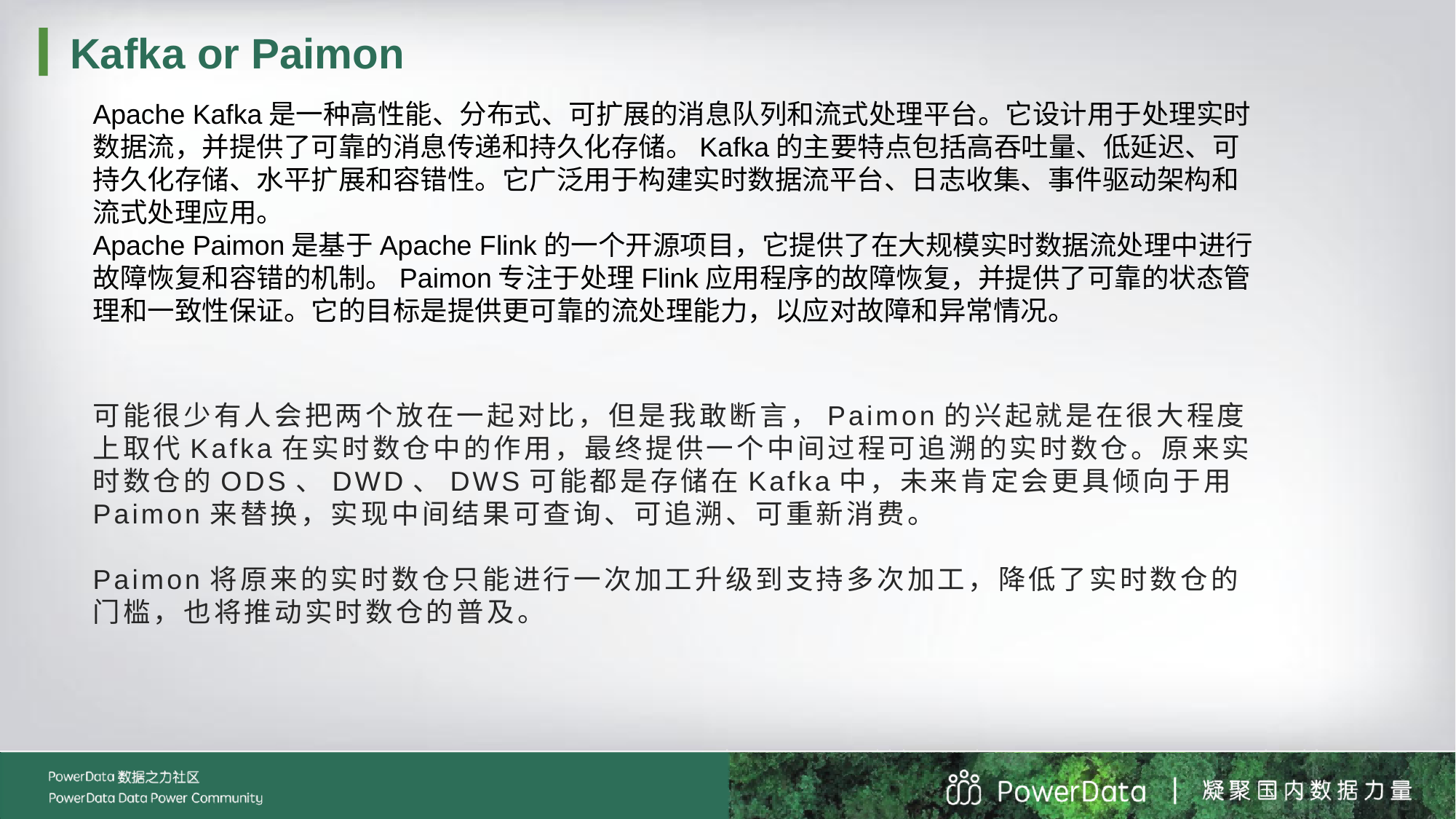

Kafka or Paimon

Apache Kafka是一种高性能、分布式、可扩展的消息队列和流式处理平台。它设计用于处理实时数据流，并提供了可靠的消息传递和持久化存储。Kafka的主要特点包括高吞吐量、低延迟、可持久化存储、水平扩展和容错性。它广泛用于构建实时数据流平台、日志收集、事件驱动架构和流式处理应用。
Apache Paimon是基于Apache Flink的一个开源项目，它提供了在大规模实时数据流处理中进行故障恢复和容错的机制。Paimon专注于处理Flink应用程序的故障恢复，并提供了可靠的状态管理和一致性保证。它的目标是提供更可靠的流处理能力，以应对故障和异常情况。

可能很少有人会把两个放在一起对比，但是我敢断言，Paimon的兴起就是在很大程度上取代Kafka在实时数仓中的作用，最终提供一个中间过程可追溯的实时数仓。原来实时数仓的ODS、DWD、DWS可能都是存储在Kafka中，未来肯定会更具倾向于用Paimon来替换，实现中间结果可查询、可追溯、可重新消费。

Paimon将原来的实时数仓只能进行一次加工升级到支持多次加工，降低了实时数仓的门槛，也将推动实时数仓的普及。